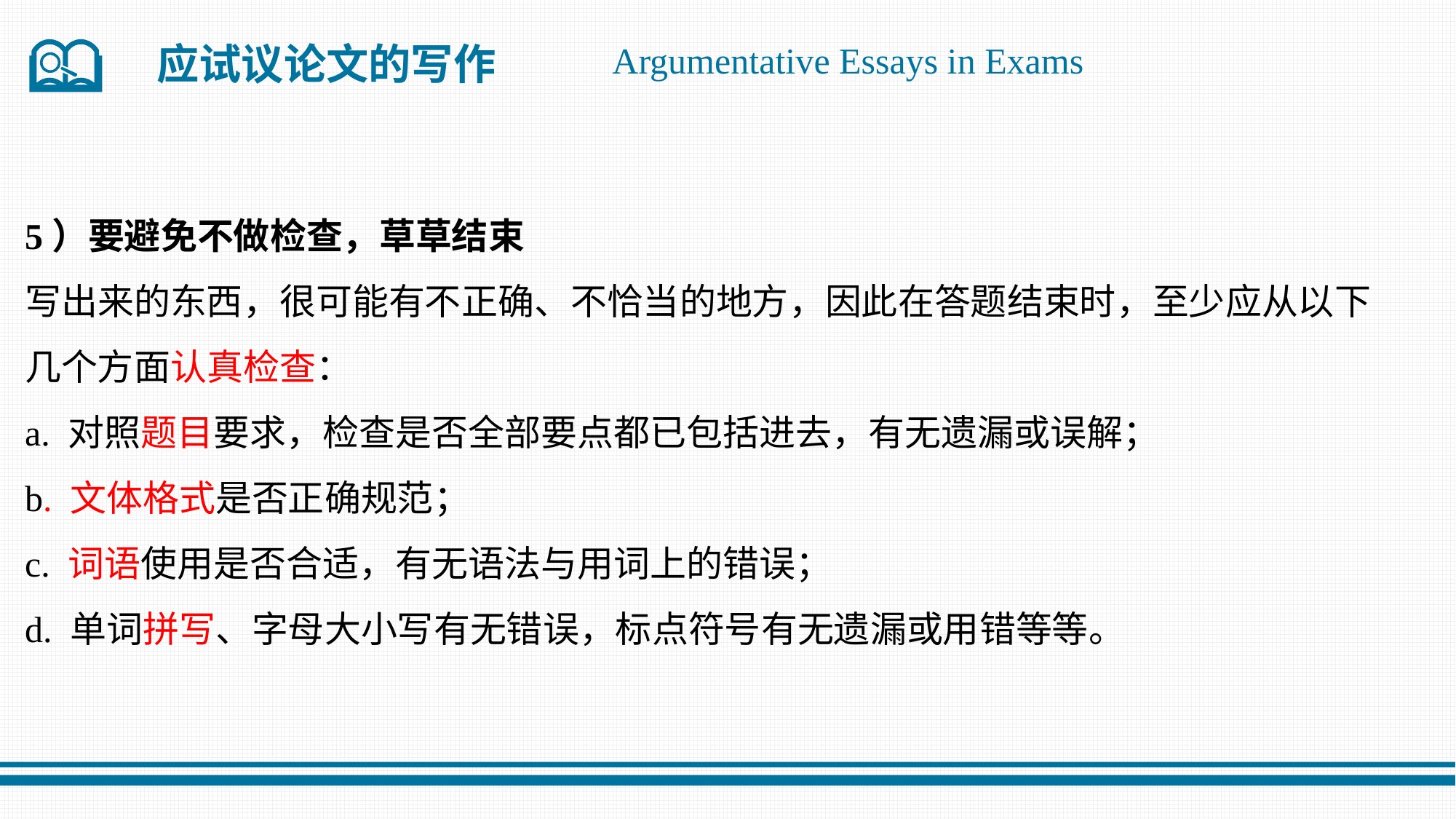

应试议论文的写作
Argumentative Essays in Exams
5）要避免不做检查，草草结束
写出来的东西，很可能有不正确、不恰当的地方，因此在答题结束时，至少应从以下
几个方面认真检查：
a. 对照题目要求，检查是否全部要点都已包括进去，有无遗漏或误解；
b. 文体格式是否正确规范；
c. 词语使用是否合适，有无语法与用词上的错误；
d. 单词拼写、字母大小写有无错误，标点符号有无遗漏或用错等等。